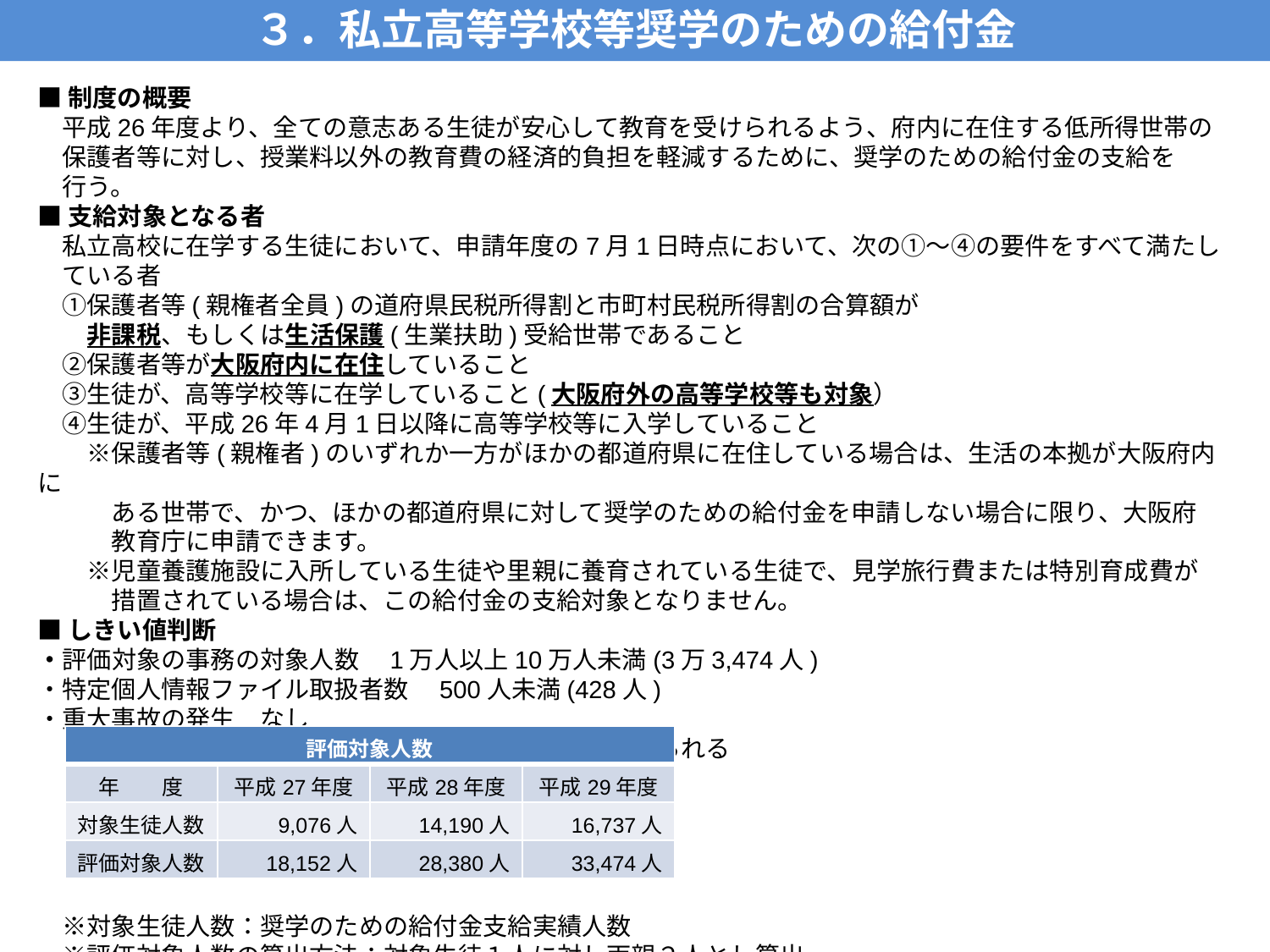

# ３．私立高等学校等奨学のための給付金
■制度の概要
　平成26年度より、全ての意志ある生徒が安心して教育を受けられるよう、府内に在住する低所得世帯の
　保護者等に対し、授業料以外の教育費の経済的負担を軽減するために、奨学のための給付金の支給を
　行う。
■支給対象となる者
　私立高校に在学する生徒において、申請年度の7月1日時点において、次の①～④の要件をすべて満たし
　ている者
　①保護者等(親権者全員)の道府県民税所得割と市町村民税所得割の合算額が
　　非課税、もしくは生活保護(生業扶助)受給世帯であること
　②保護者等が大阪府内に在住していること
　③生徒が、高等学校等に在学していること(大阪府外の高等学校等も対象）
　④生徒が、平成26年4月1日以降に高等学校等に入学していること
　　※保護者等(親権者)のいずれか一方がほかの都道府県に在住している場合は、生活の本拠が大阪府内に
　　　ある世帯で、かつ、ほかの都道府県に対して奨学のための給付金を申請しない場合に限り、大阪府
　　　教育庁に申請できます。
　　※児童養護施設に入所している生徒や里親に養育されている生徒で、見学旅行費または特別育成費が
　　　措置されている場合は、この給付金の支給対象となりません。
■しきい値判断
・評価対象の事務の対象人数　1万人以上10万人未満(3万3,474人)
・特定個人情報ファイル取扱者数　500人未満(428人)
・重大事故の発生　なし
　しきい値判断結果　⇒基礎項目評価の実施が義務付けられる

　※対象生徒人数：奨学のための給付金支給実績人数
　※評価対象人数の算出方法：対象生徒１人に対し両親２人とし算出。
| 評価対象人数 |  |  |  |
| --- | --- | --- | --- |
| 年　　度 | 平成27年度 | 平成28年度 | 平成29年度 |
| 対象生徒人数 | 9,076人 | 14,190人 | 16,737人 |
| 評価対象人数 | 18,152人 | 28,380人 | 33,474人 |